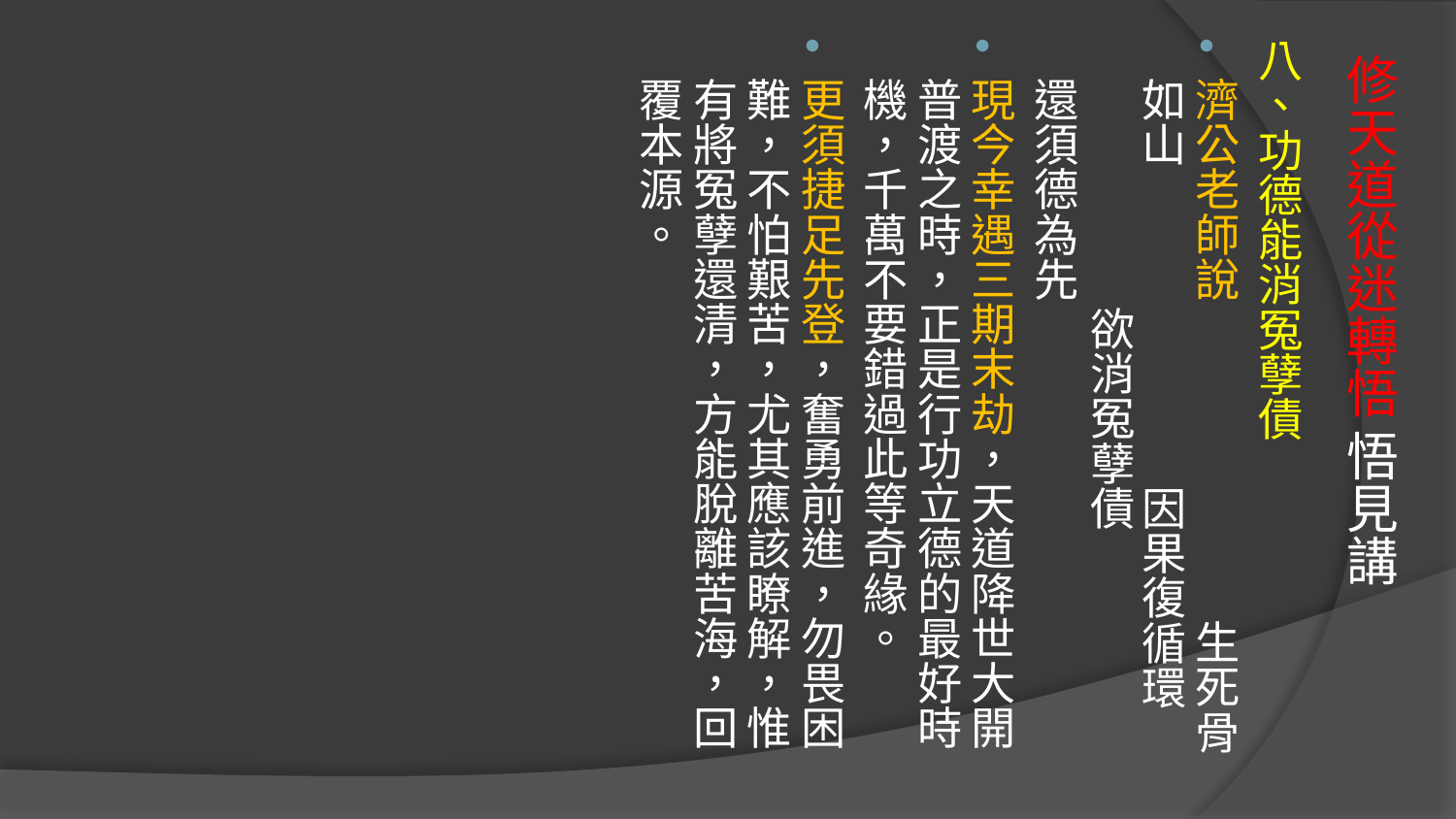

八、功德能消冤孽債
濟公老師說                                生死骨如山                                因果復循環                               欲消冤孽債                       還須德為先
現今幸遇三期末劫，天道降世大開普渡之時，正是行功立德的最好時機，千萬不要錯過此等奇緣。
更須捷足先登，奮勇前進，勿畏困難，不怕艱苦，尤其應該瞭解，惟有將冤孽還清，方能脫離苦海，回覆本源。

# 修天道從迷轉悟 悟見講